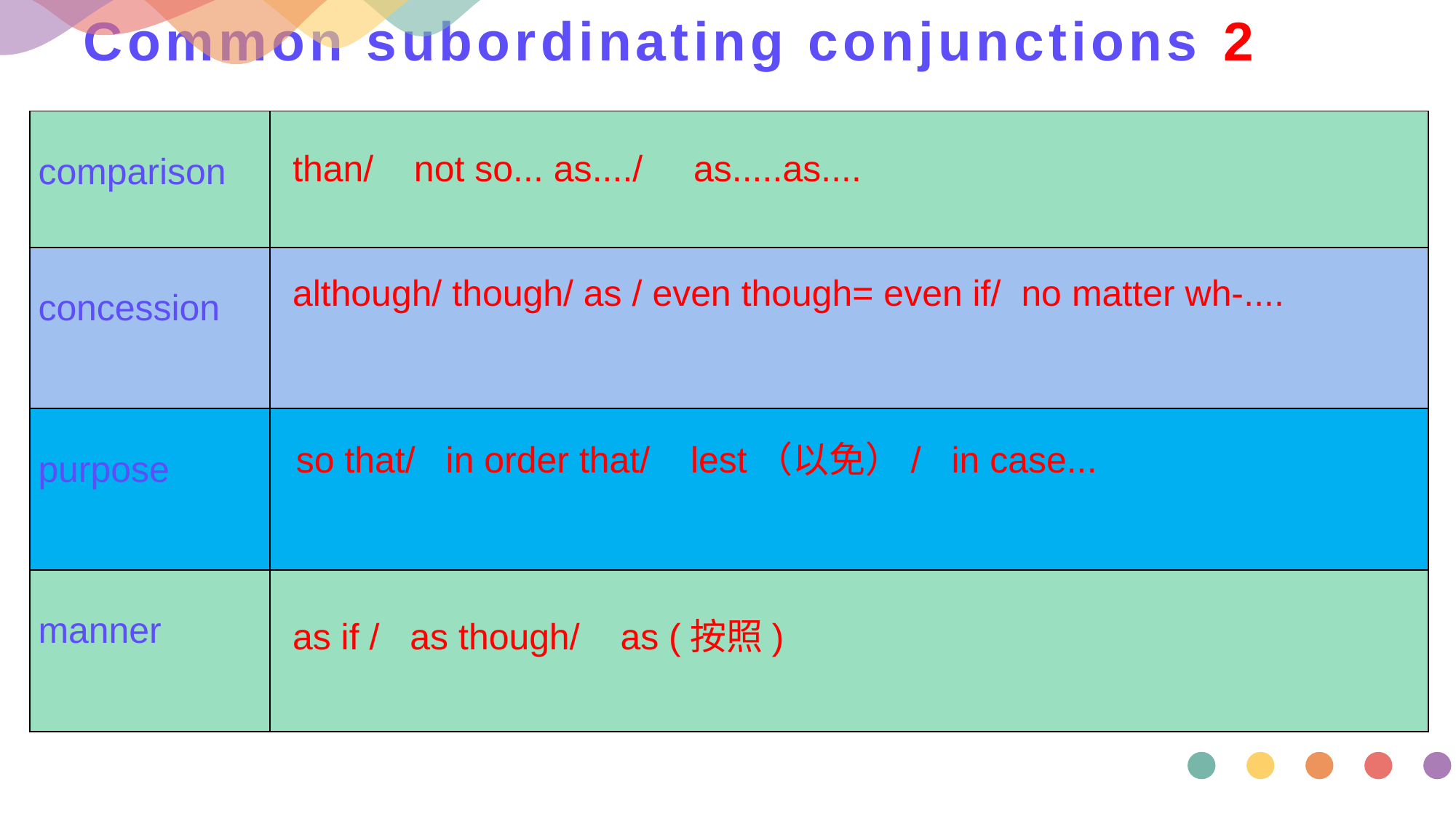

# Common subordinating conjunctions 2
| comparison |  |
| --- | --- |
| concession |  |
| purpose |  |
| manner |  |
than/    not so... as..../     as.....as....
although/ though/ as / even though= even if/  no matter wh-....
so that/   in order that/    lest（以免）/   in case...
as if /   as though/    as (按照)